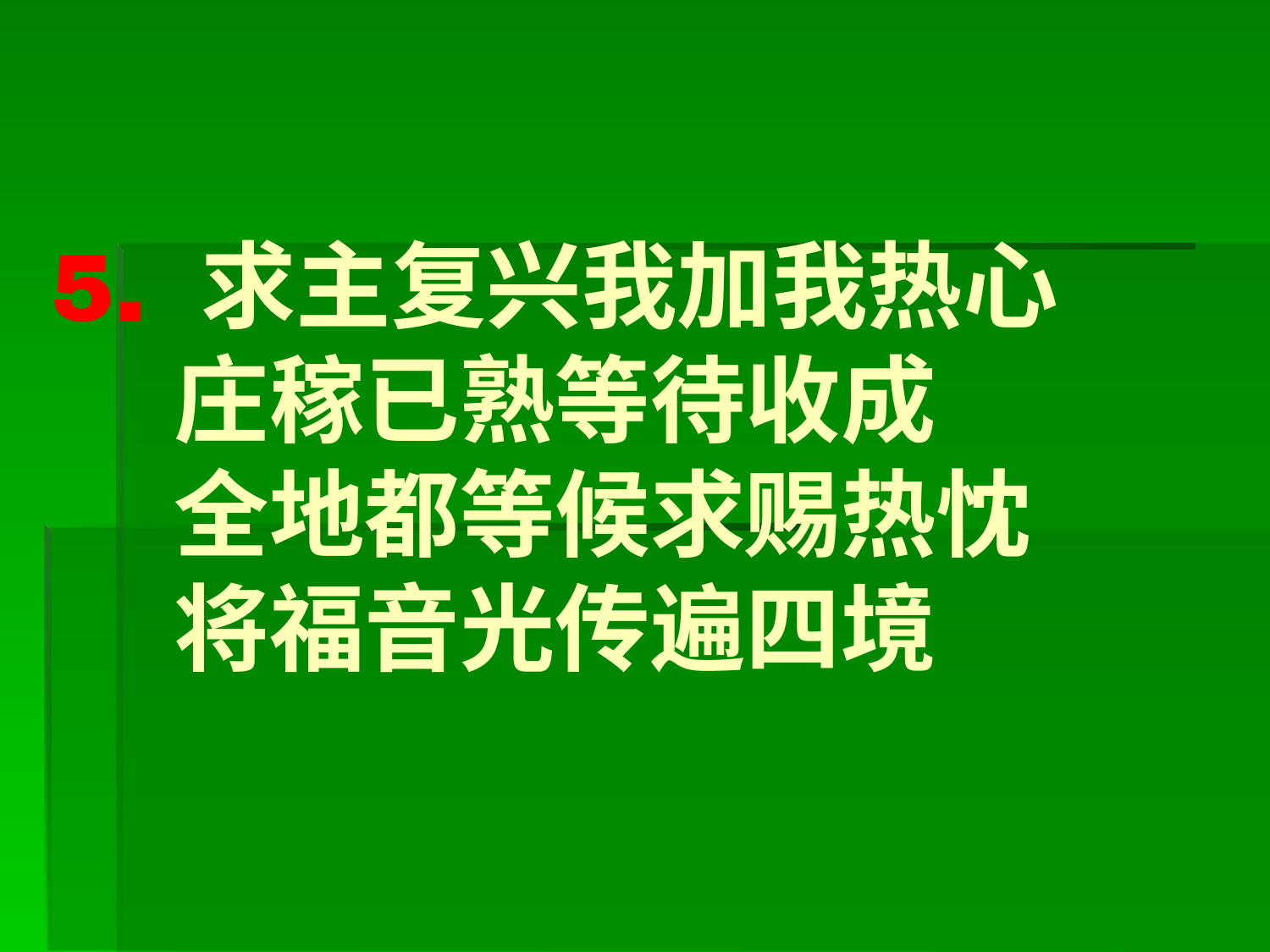

# 5. 求主复兴我加我热心 庄稼已熟等待收成 全地都等候求赐热忱 将福音光传遍四境